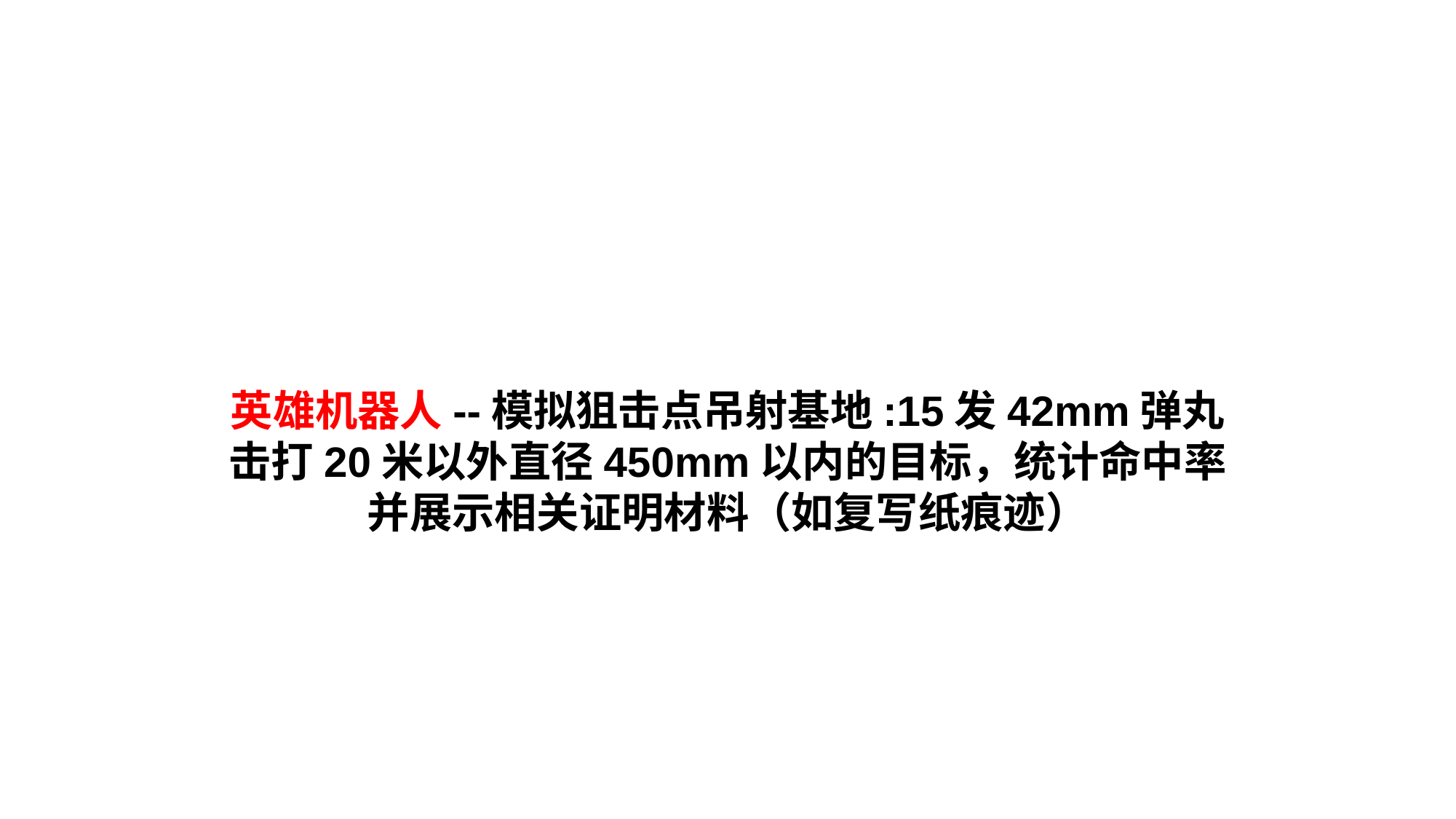

英雄机器人--模拟狙击点吊射基地:15发42mm弹丸击打20米以外直径450mm以内的目标，统计命中率并展示相关证明材料（如复写纸痕迹）